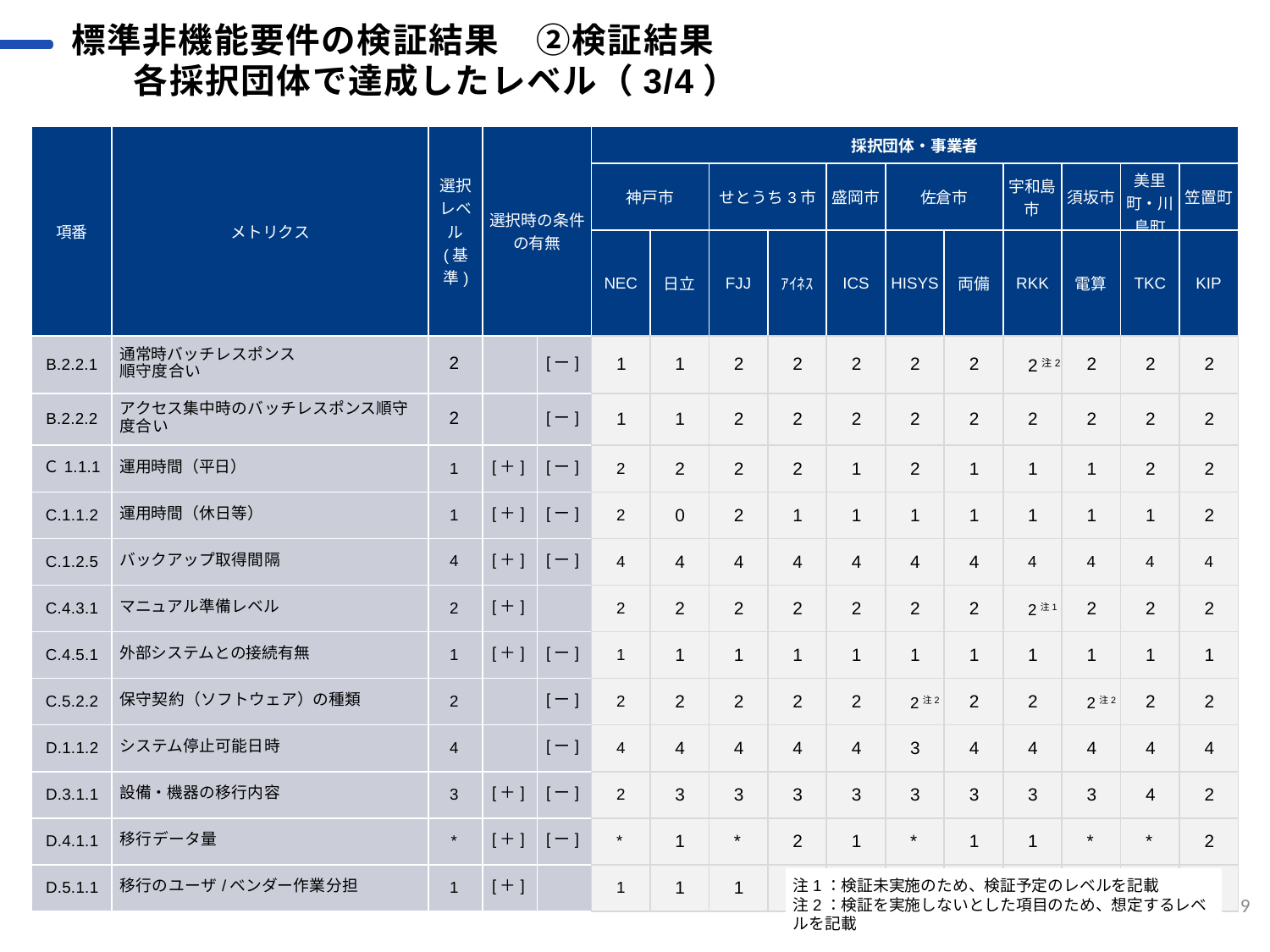

標準非機能要件の検証結果　②検証結果
各採択団体で達成したレベル（3/4）
| 項番​ | メトリクス​ | 選択​ レベル​ (基準)​ | 選択時の条件 の有無 |  | 採択団体・事業者 |  |  |  |  |  |  |  |  |  |  |
| --- | --- | --- | --- | --- | --- | --- | --- | --- | --- | --- | --- | --- | --- | --- | --- |
|  |  |  |  |  | 神戸市 |  | せとうち3市 |  | 盛岡市​ | 佐倉市 |  | 宇和島市​ | 須坂市​ | 美里町・川島町​ | 笠置町​ |
|  |  |  |  |  | NEC | 日立 | FJJ | ｱｲﾈｽ | ICS | HISYS | 両備 | RKK | 電算 | TKC | KIP |
| B.2.2.1 | 通常時バッチレスポンス 順守度合い | 2 |  | [ー] | 1 | 1 | 2 | 2 | 2 | 2 | 2 | 2注2 | 2 | 2 | 2 |
| B.2.2.2 | アクセス集中時のバッチレスポンス順守度合い | 2 |  | [ー] | 1 | 1 | 2 | 2 | 2 | 2 | 2 | 2 | 2 | 2 | 2 |
| Ｃ1.1.1 | 運用時間（平日） | 1 | [＋] | [ー] | 2 | 2 | 2 | 2 | 1 | 2 | 1 | 1 | 1 | 2 | 2 |
| C.1.1.2 | 運用時間（休日等） | 1 | [＋] | [ー] | 2 | 0 | 2 | 1 | 1 | 1 | 1 | 1 | 1 | 1 | 2 |
| C.1.2.5 | バックアップ取得間隔 | 4 | [＋] | [ー] | 4 | 4 | 4 | 4 | 4 | 4 | 4 | 4 | 4 | 4 | 4 |
| C.4.3.1 | マニュアル準備レベル | 2 | [＋] |  | 2 | 2 | 2 | 2 | 2 | 2 | 2 | 2注1 | 2 | 2 | 2 |
| C.4.5.1 | 外部システムとの接続有無 | 1 | [＋] | [ー] | 1 | 1 | 1 | 1 | 1 | 1 | 1 | 1 | 1 | 1 | 1 |
| C.5.2.2 | 保守契約（ソフトウェア）の種類 | 2 |  | [ー] | 2 | 2 | 2 | 2 | 2 | 2注2 | 2 | 2 | 2注2 | 2 | 2 |
| D.1.1.2 | システム停止可能日時 | 4 |  | [ー] | 4 | 4 | 4 | 4 | 4 | 3 | 4 | 4 | 4 | 4 | 4 |
| D.3.1.1 | 設備・機器の移行内容 | 3 | [＋] | [ー] | 2 | 3 | 3 | 3 | 3 | 3 | 3 | 3 | 3 | 4 | 2 |
| D.4.1.1 | 移行データ量 | \* | [＋] | [ー] | \* | 1 | \* | 2 | 1 | \* | 1 | 1 | \* | \* | 2 |
| D.5.1.1 | 移行のユーザ/ベンダー作業分担 | 1 | [＋] |  | 1 | 1 | 1 | 1 | 1 | 1 | 1 | 1 | 1 | 1 | 1 |
注1：検証未実施のため、検証予定のレベルを記載
注2：検証を実施しないとした項目のため、想定するレベルを記載
9